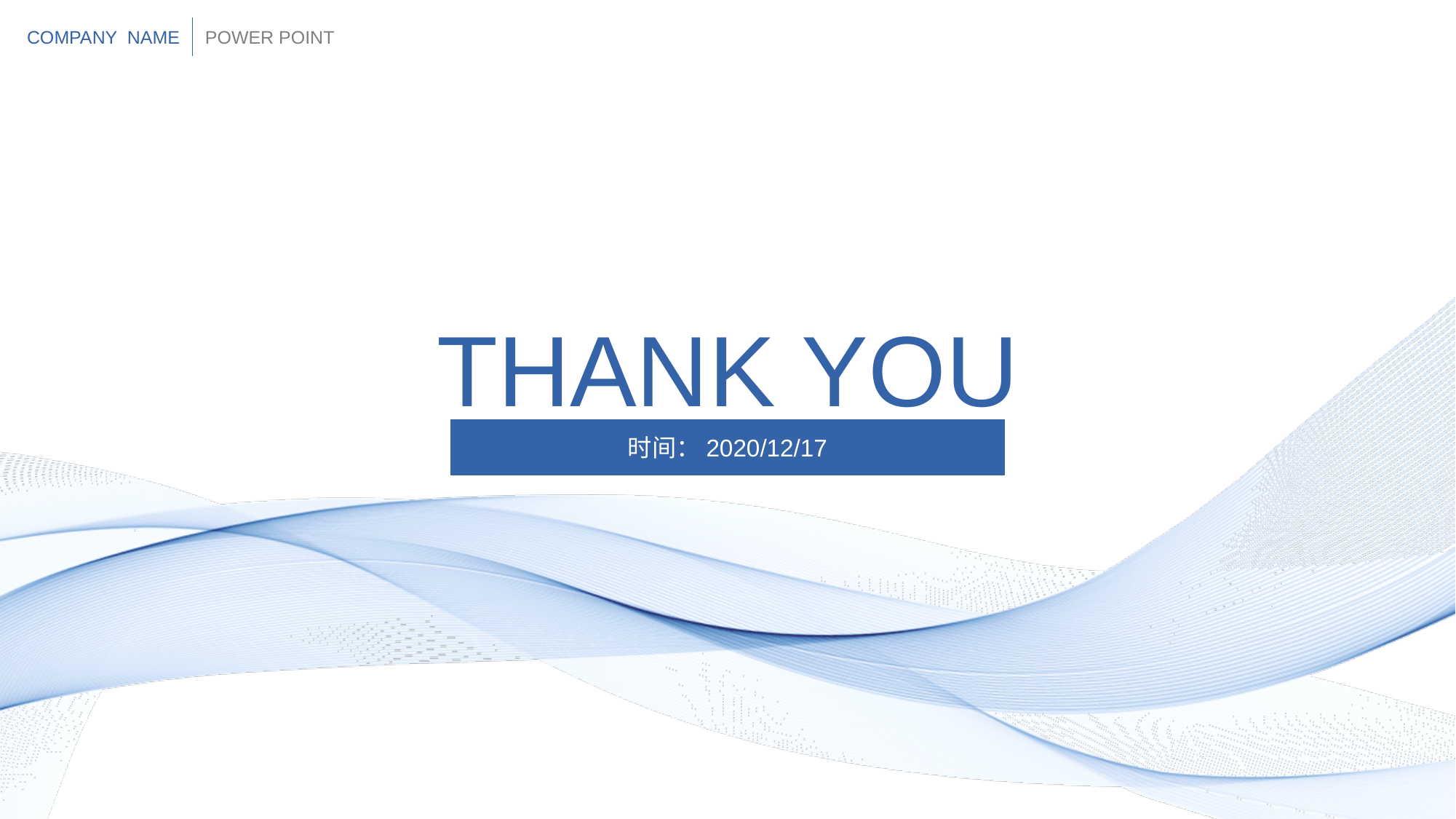

COMPANY  NAME
POWER POINT
THANK YOU

时间：2020/12/17